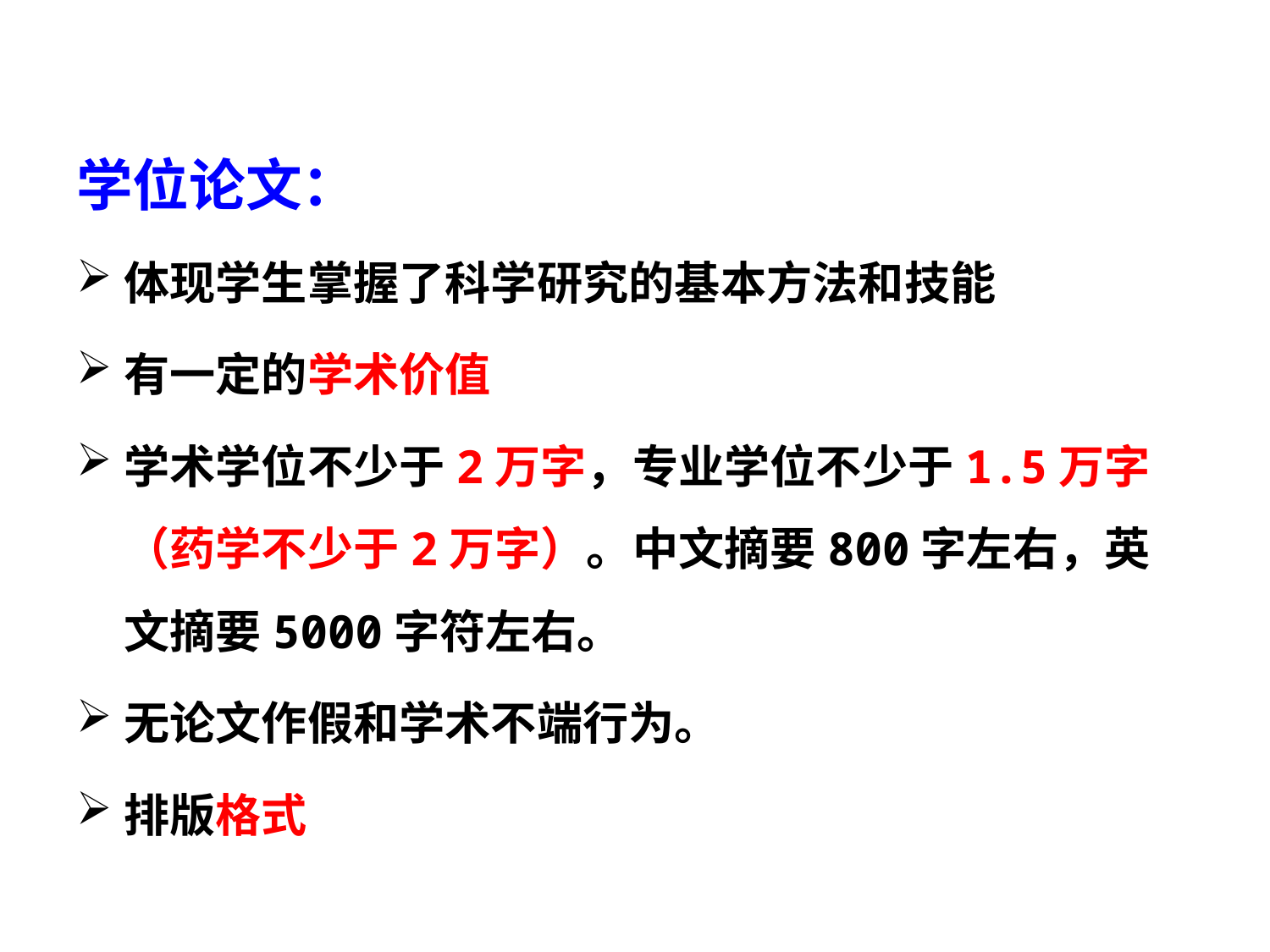

学位论文：
体现学生掌握了科学研究的基本方法和技能
有一定的学术价值
学术学位不少于2万字，专业学位不少于1.5万字（药学不少于2万字）。中文摘要800字左右，英文摘要5000字符左右。
无论文作假和学术不端行为。
排版格式